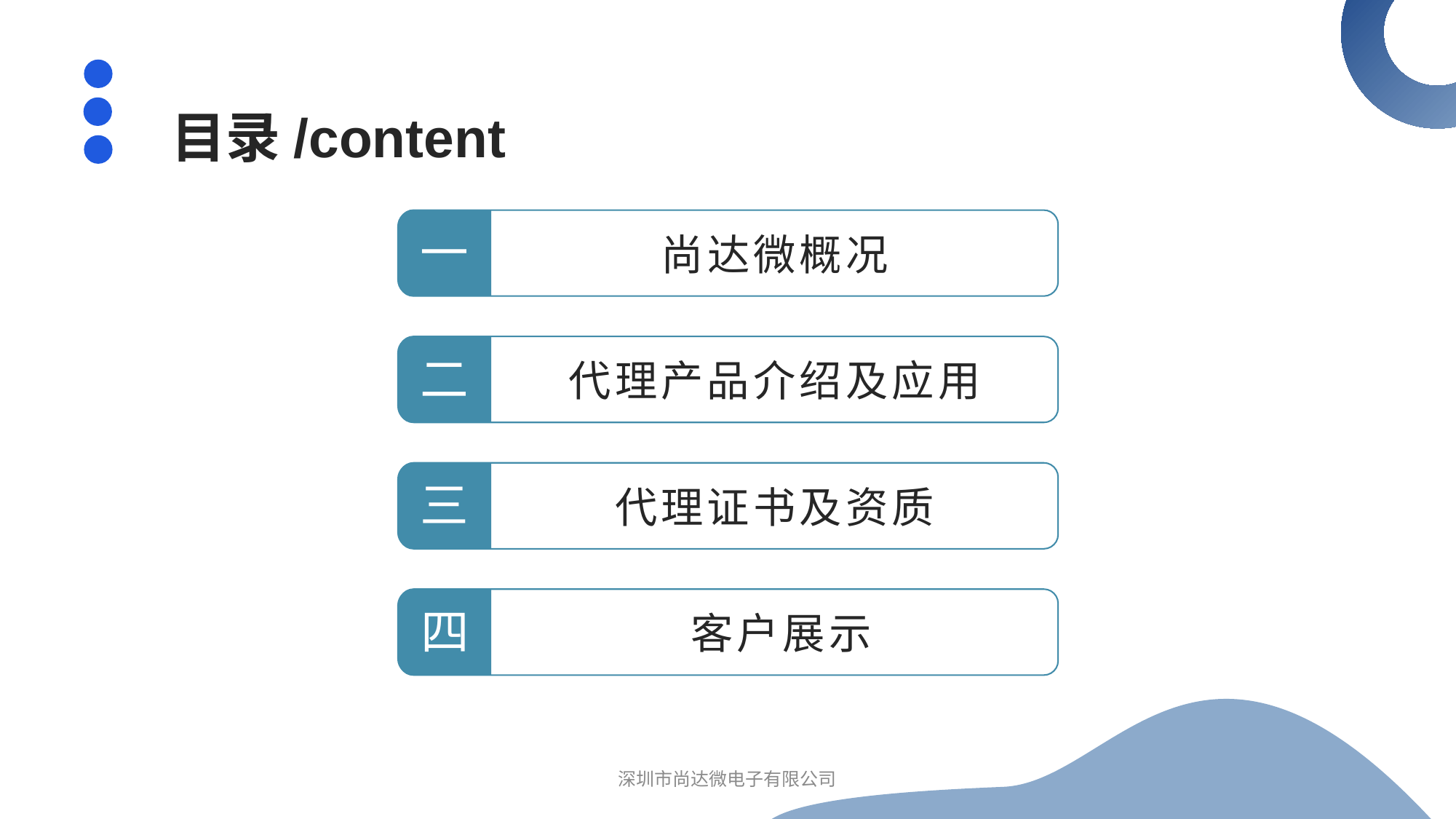

目录/content

一
尚达微概况

二
代理产品介绍及应用

三
代理证书及资质

四
客户展示

深圳市尚达微电子有限公司